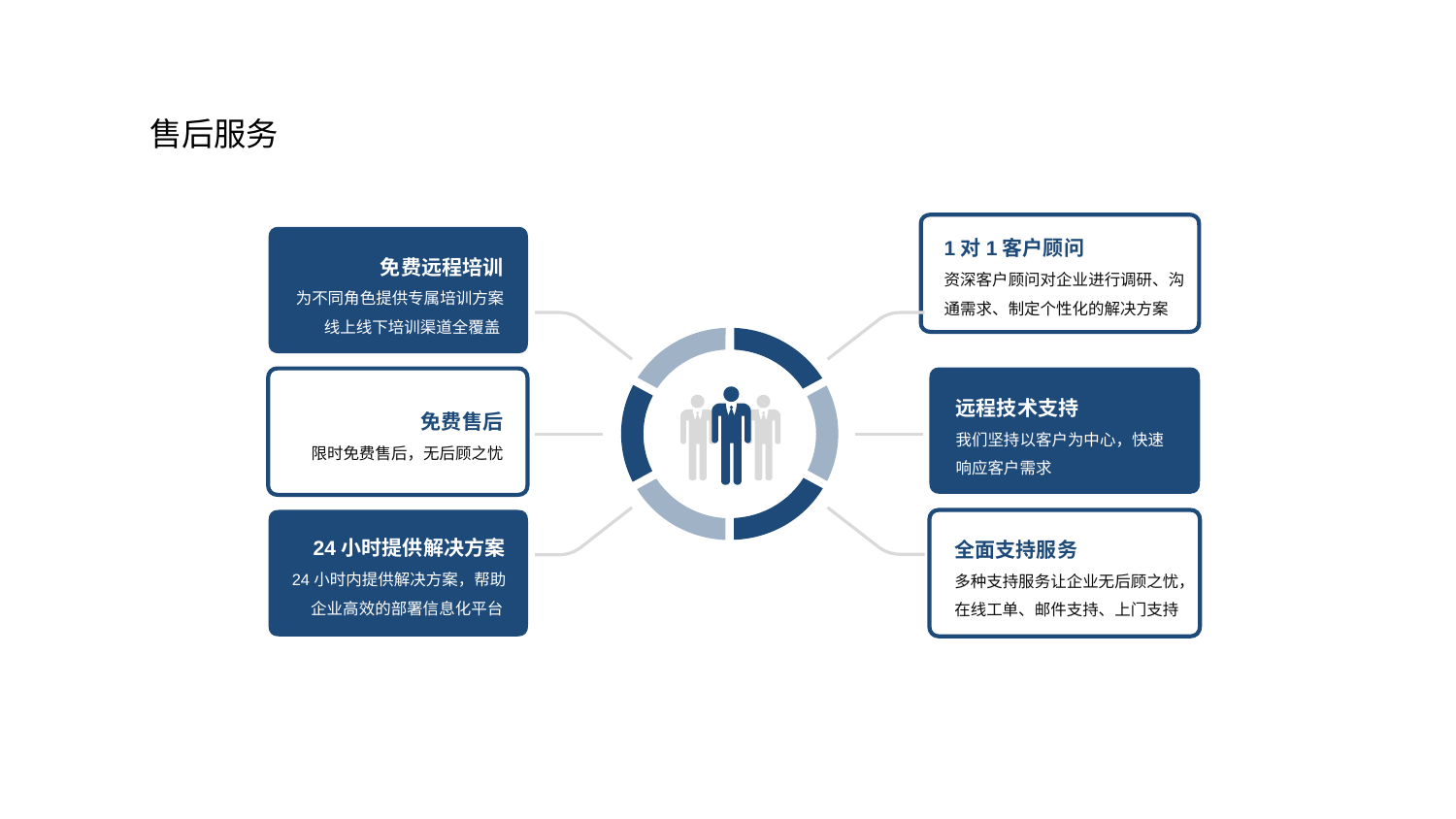

售后服务

1对1客户顾问
资深客户顾问对企业进行调研、沟
通需求、制定个性化的解决方案

免费远程培训
为不同角色提供专属培训方案线上线下培训渠道全覆盖

远程技术支持
我们坚持以客户为中心，快速响应客户需求

免费售后
限时免费售后，无后顾之忧

24小时提供解决方案
24小时内提供解决方案，帮助企业高效的部署信息化平台

全面支持服务
多种支持服务让企业无后顾之忧，在线工单、邮件支持、上门支持